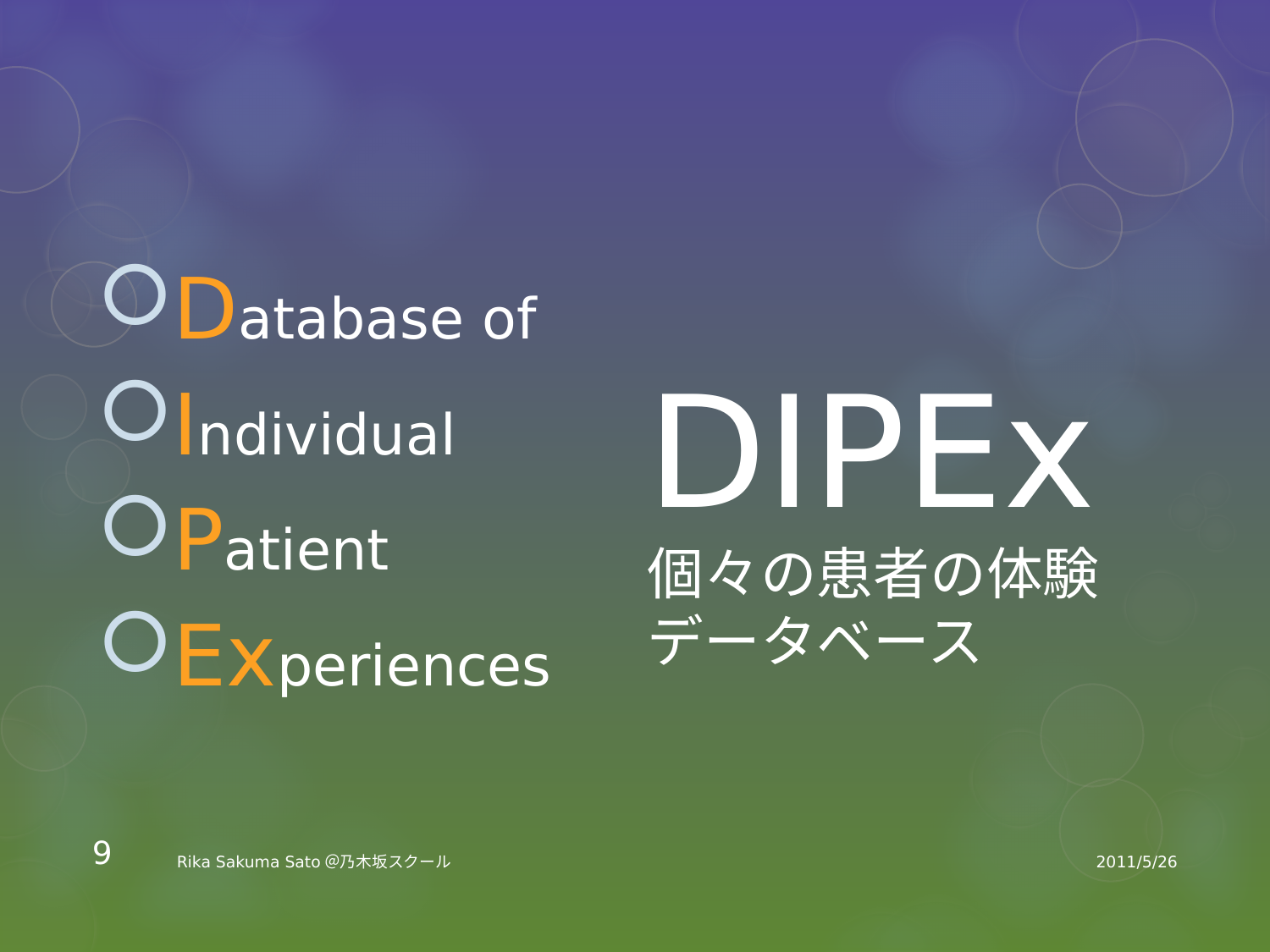

Database of
Individual
Patient
Experiences
DIPEx
個々の患者の体験
データベース
9
Rika Sakuma Sato＠乃木坂スクール
2011/5/26